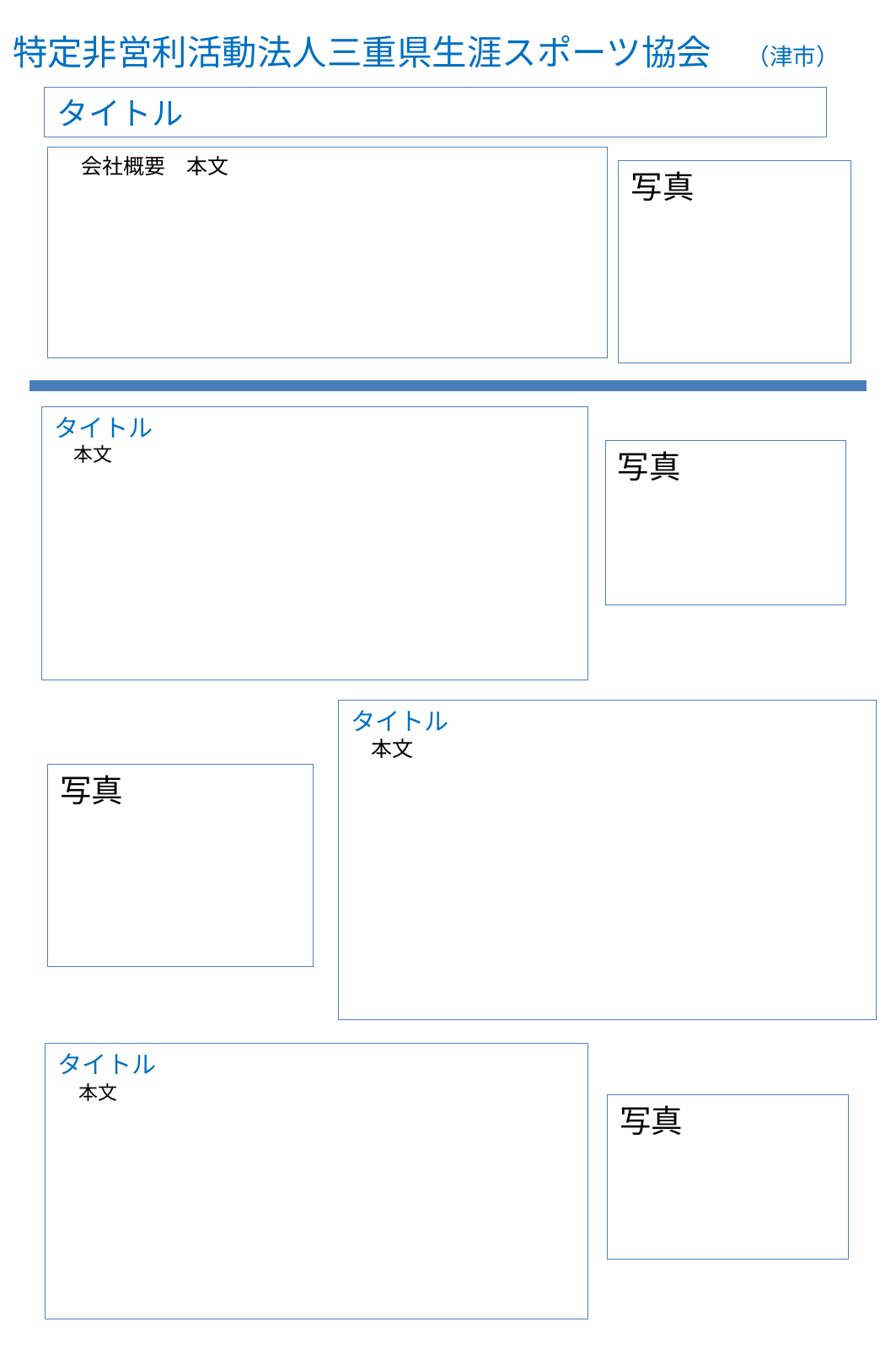

# 特定非営利活動法人三重県生涯スポーツ協会　（津市）
タイトル
　会社概要　本文

写真

タイトル
　本文

写真

タイトル
　本文

写真

タイトル
　本文

写真